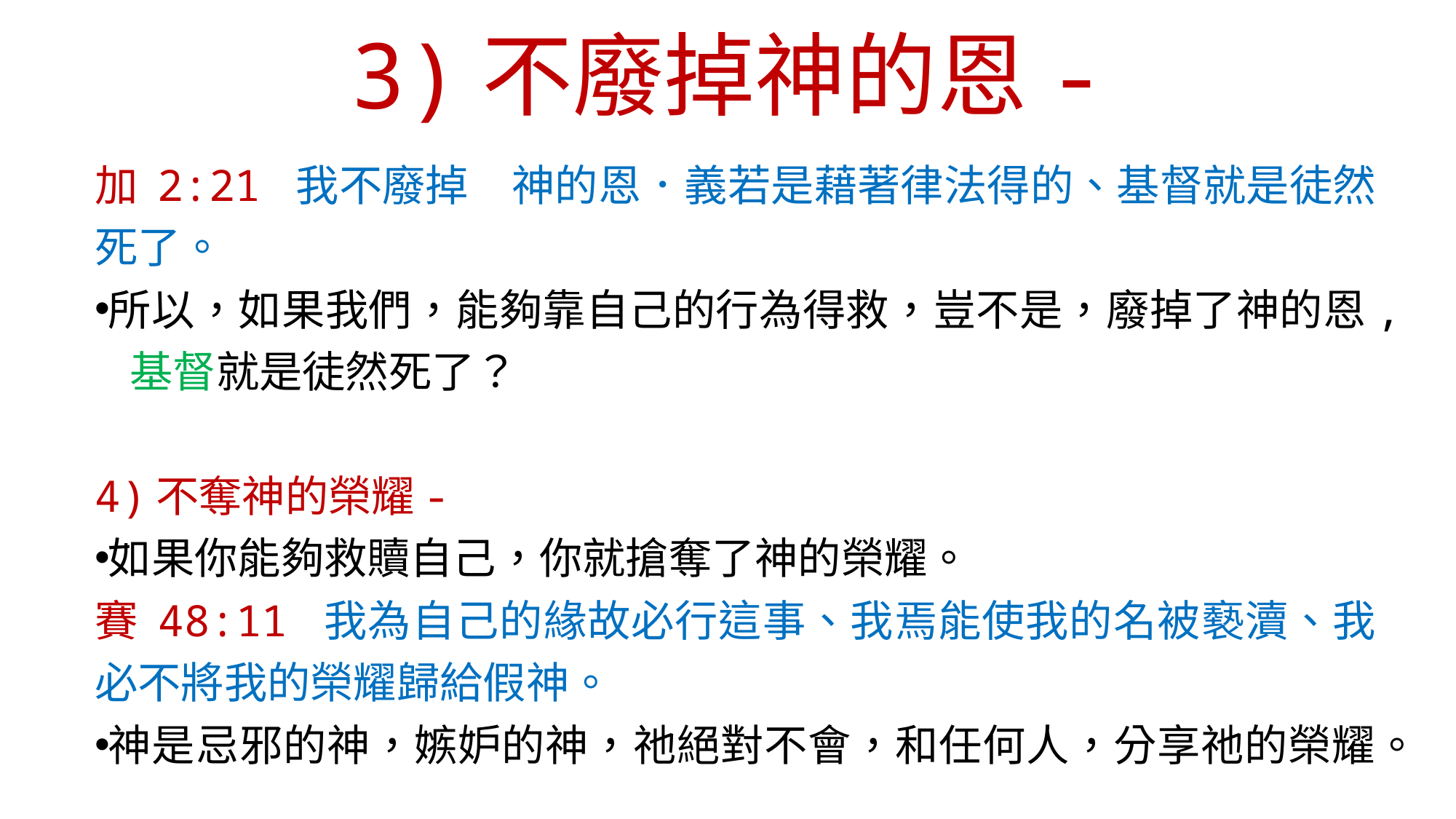

# 3)不廢掉神的恩-
加 2:21 我不廢掉　神的恩．義若是藉著律法得的、基督就是徒然死了。
所以，如果我們，能夠靠自己的行為得救，豈不是，廢掉了神的恩, 基督就是徒然死了？

4)不奪神的榮耀-
如果你能夠救贖自己，你就搶奪了神的榮耀。
賽 48:11 我為自己的緣故必行這事、我焉能使我的名被褻瀆、我必不將我的榮耀歸給假神。
神是忌邪的神，嫉妒的神，祂絕對不會，和任何人，分享祂的榮耀。